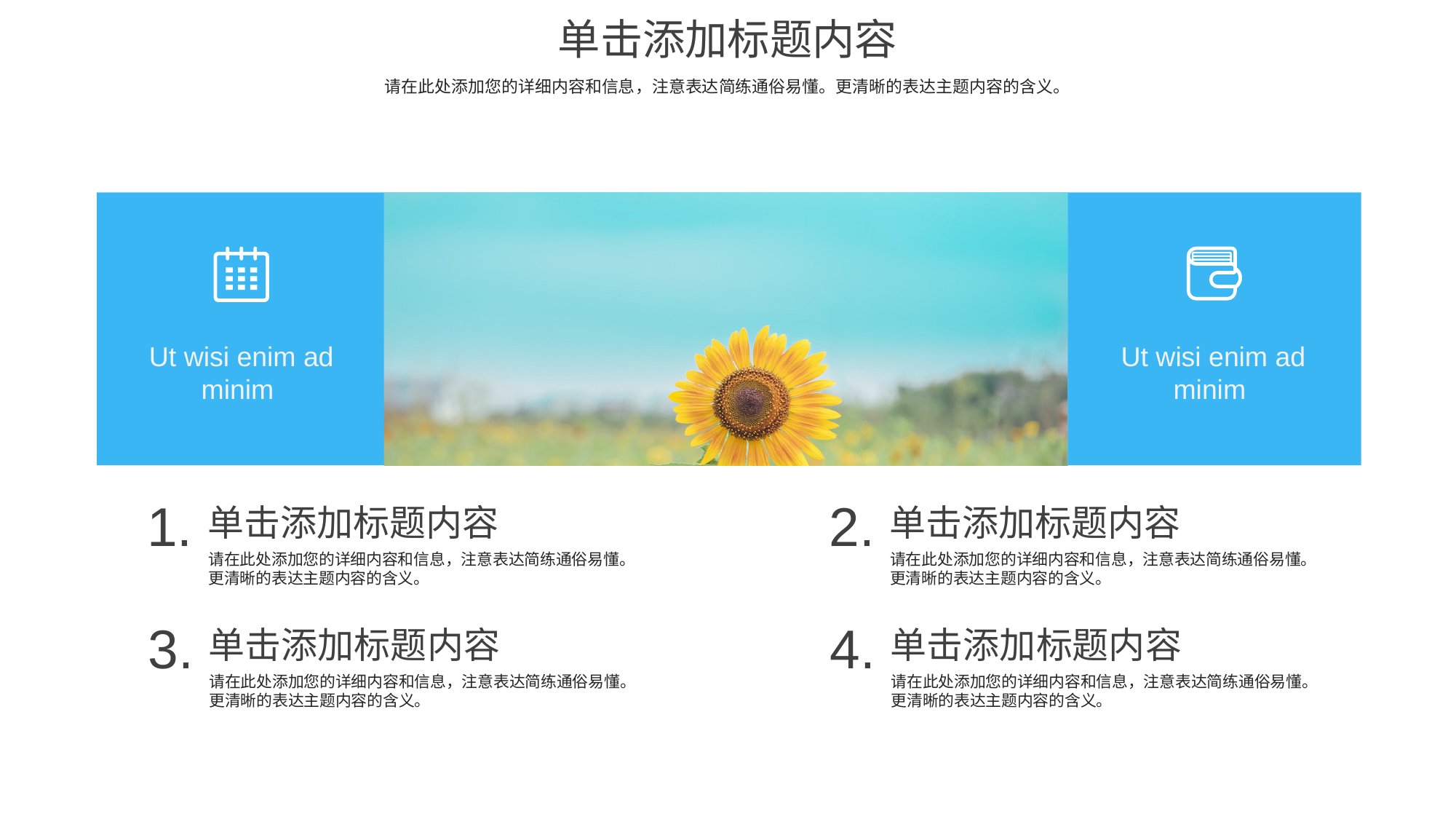

单击添加标题内容
请在此处添加您的详细内容和信息，注意表达简练通俗易懂。更清晰的表达主题内容的含义。

Ut wisi enim ad minim
Ut wisi enim ad minim
Modern minimalist hand-painted cartoon work summary report planning small fresh template.

1.
单击添加标题内容
请在此处添加您的详细内容和信息，注意表达简练通俗易懂。更清晰的表达主题内容的含义。
2.
单击添加标题内容
请在此处添加您的详细内容和信息，注意表达简练通俗易懂。更清晰的表达主题内容的含义。
3.
单击添加标题内容
请在此处添加您的详细内容和信息，注意表达简练通俗易懂。更清晰的表达主题内容的含义。
4.
单击添加标题内容
请在此处添加您的详细内容和信息，注意表达简练通俗易懂。更清晰的表达主题内容的含义。